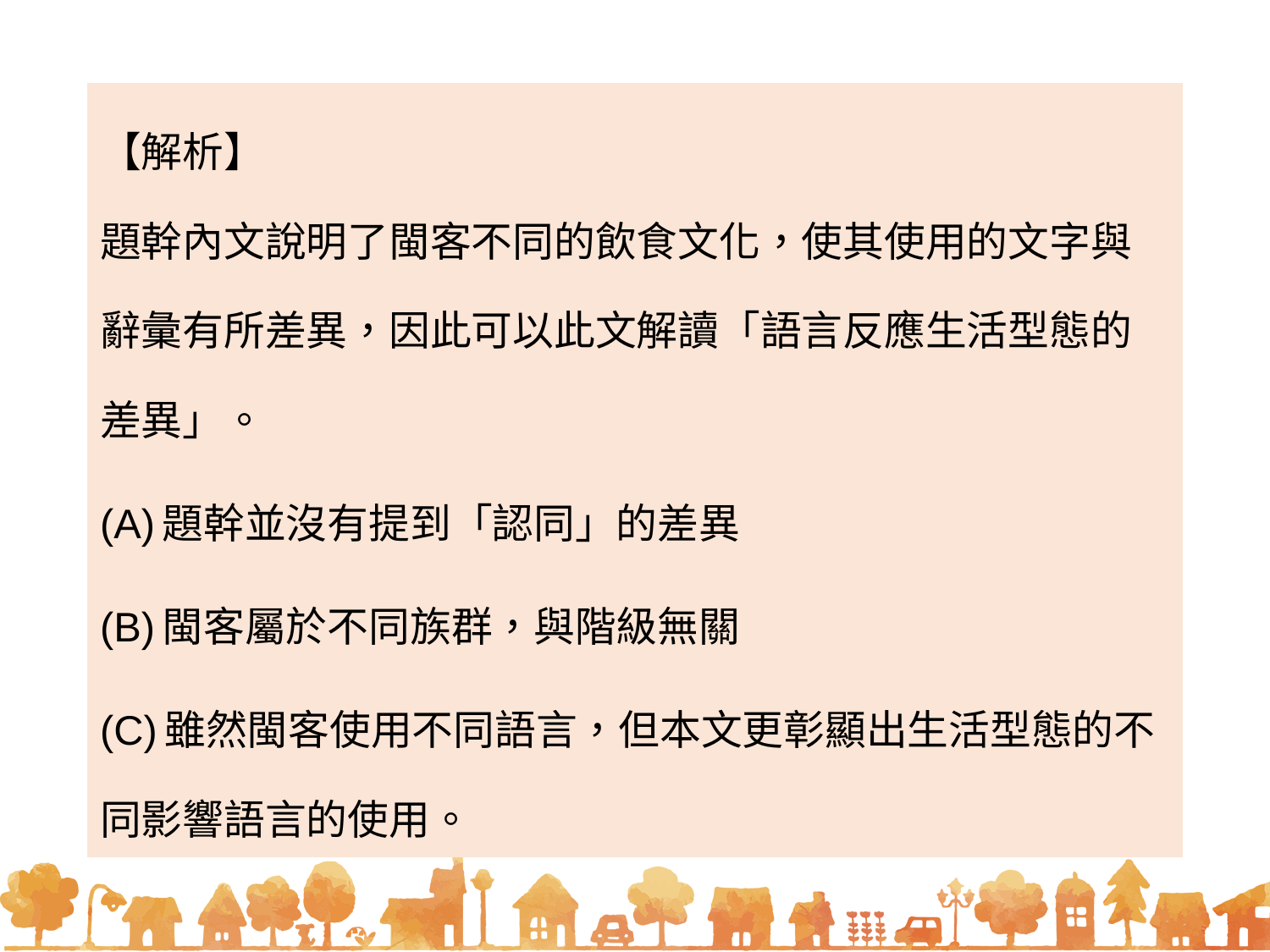

【解析】
題幹內文說明了閩客不同的飲食文化，使其使用的文字與辭彙有所差異，因此可以此文解讀「語言反應生活型態的差異」。
(A)題幹並沒有提到「認同」的差異
(B)閩客屬於不同族群，與階級無關
(C)雖然閩客使用不同語言，但本文更彰顯出生活型態的不同影響語言的使用。